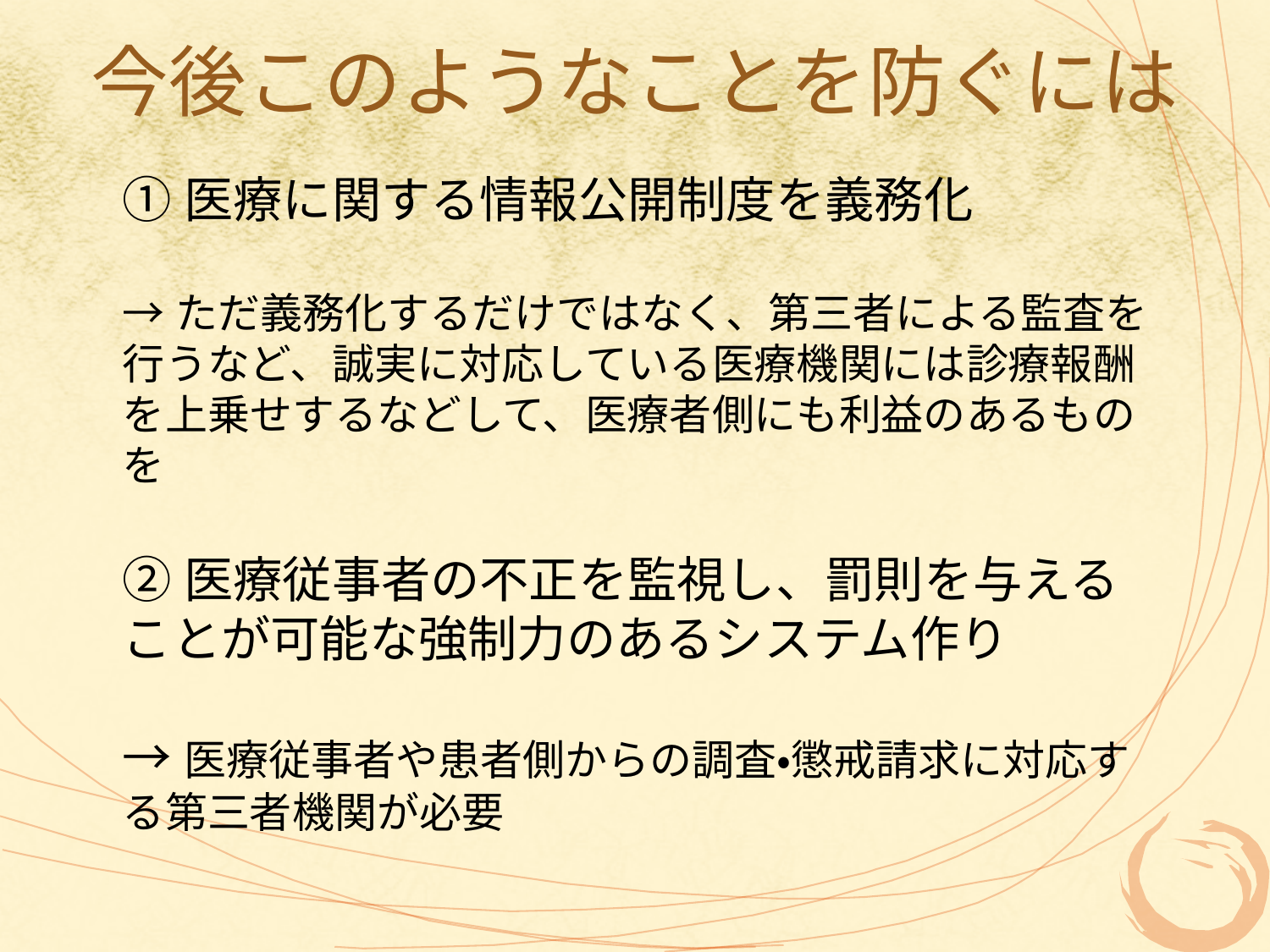

# 今後このようなことを防ぐには
①医療に関する情報公開制度を義務化

→ただ義務化するだけではなく、第三者による監査を行うなど、誠実に対応している医療機関には診療報酬を上乗せするなどして、医療者側にも利益のあるものを

②医療従事者の不正を監視し、罰則を与えることが可能な強制力のあるシステム作り

→医療従事者や患者側からの調査・懲戒請求に対応する第三者機関が必要